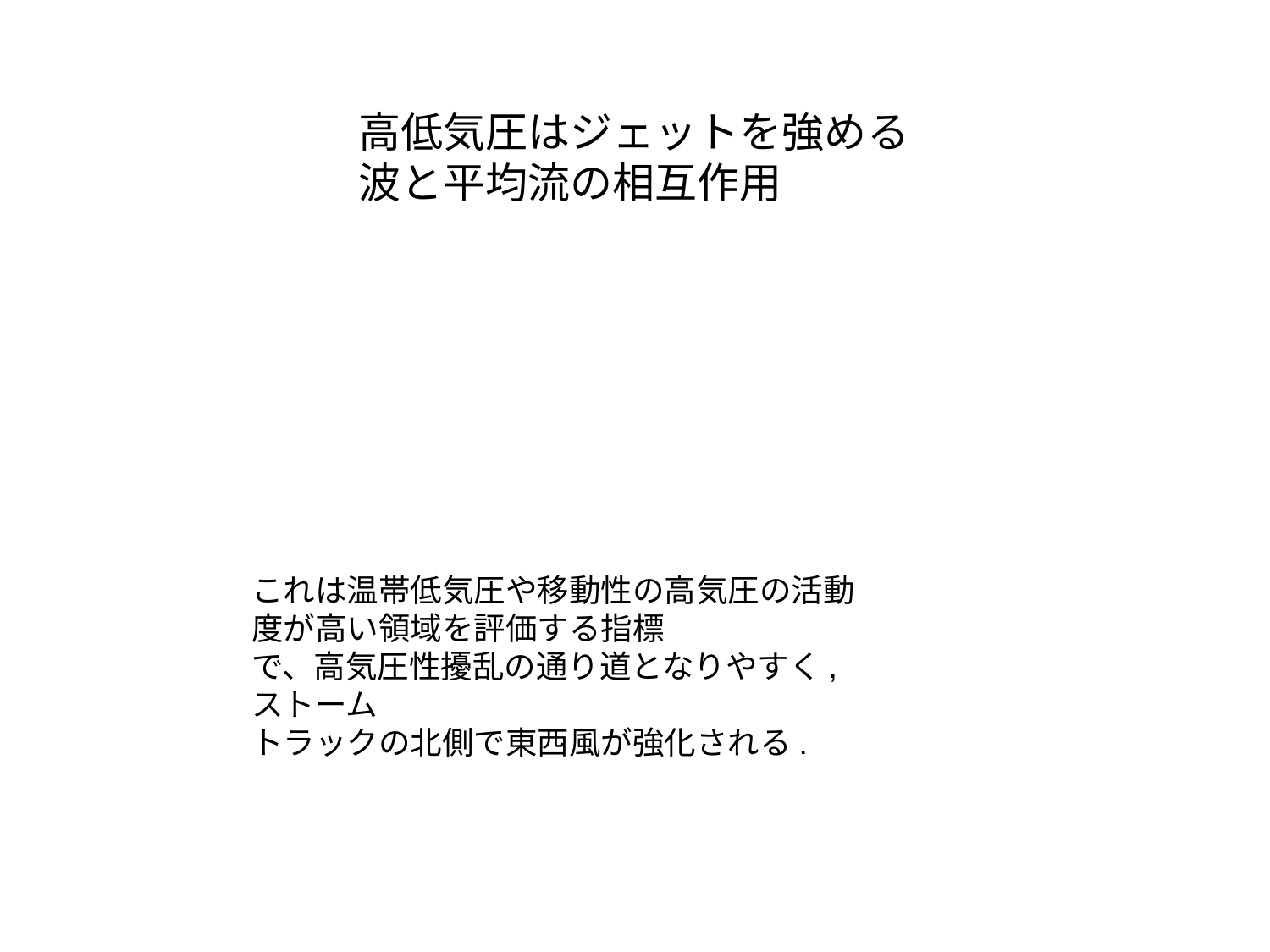

高低気圧はジェットを強める
波と平均流の相互作用
これは温帯低気圧や移動性の高気圧の活動度が高い領域を評価する指標
で、高気圧性擾乱の通り道となりやすく,ストーム
トラックの北側で東⻄風が強化される.